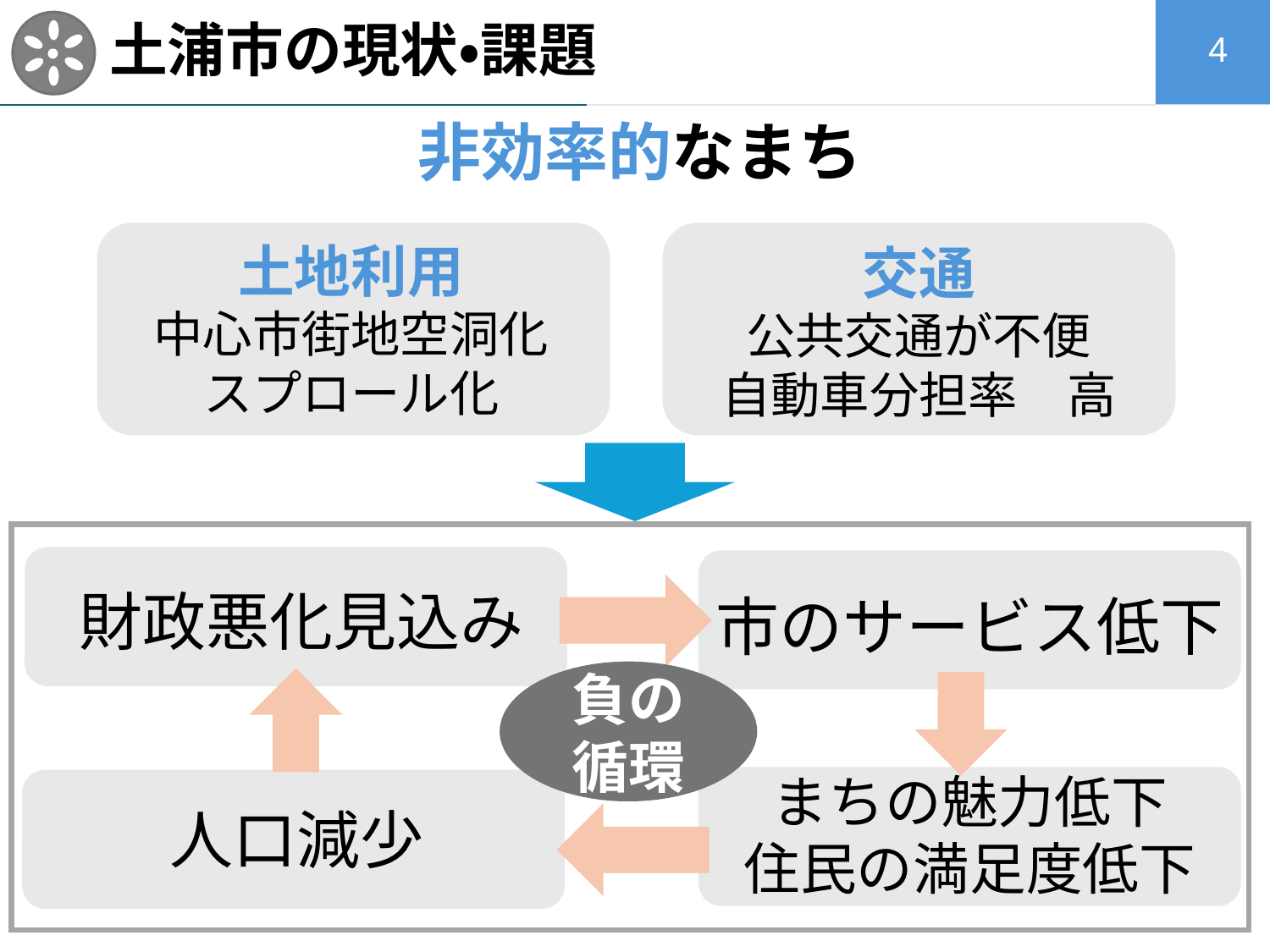

# 土浦市の現状・課題
4
非効率的なまち

土地利用
中心市街地空洞化
スプロール化
交通
公共交通が不便
自動車分担率　高

財政悪化見込み
市のサービス低下
負の循環

まちの魅力低下
住民の満足度低下

人口減少